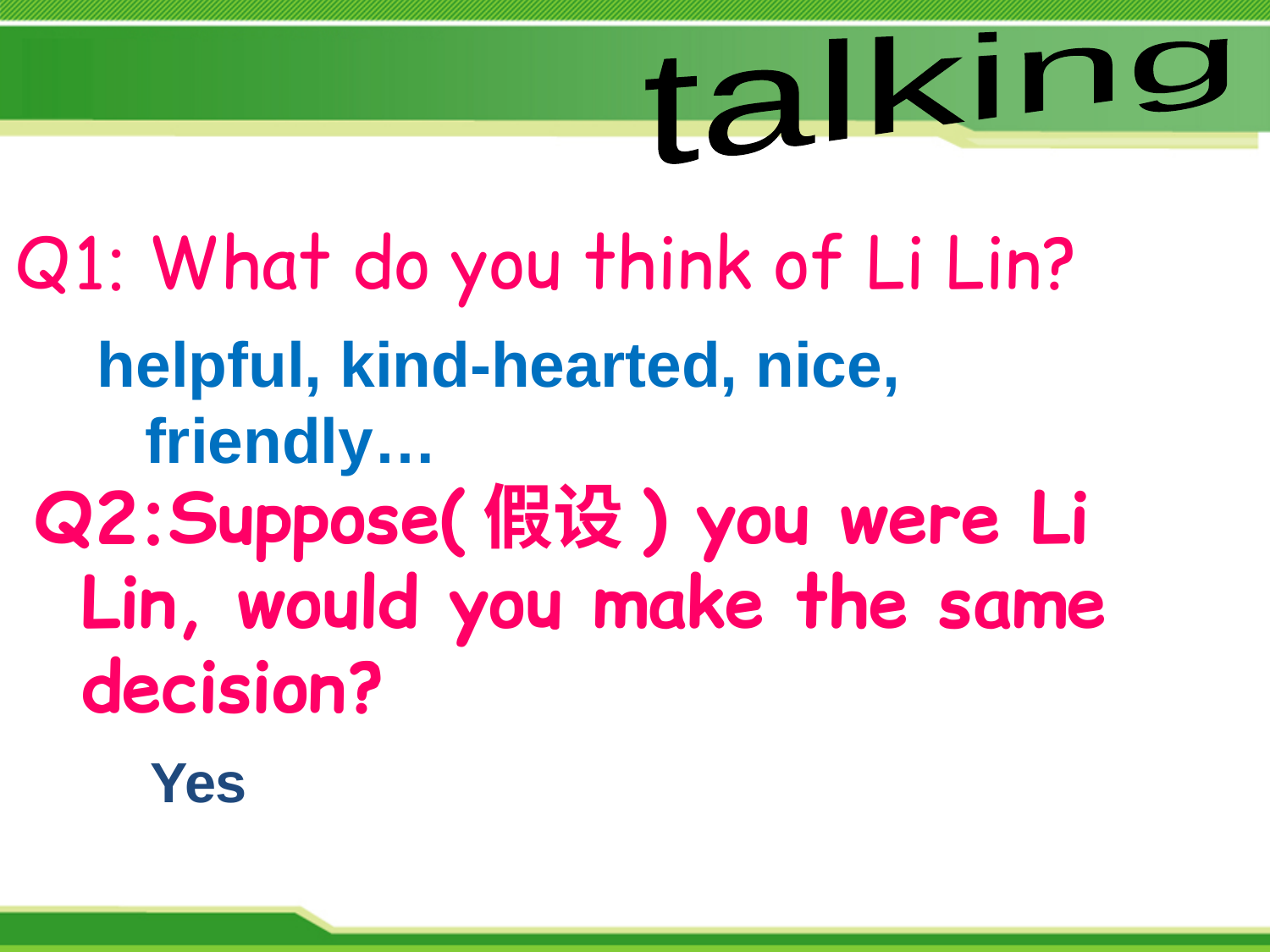

talking
Q1: What do you think of Li Lin?
helpful, kind-hearted, nice, friendly…
Q2:Suppose(假设) you were Li Lin, would you make the same decision?

Yes